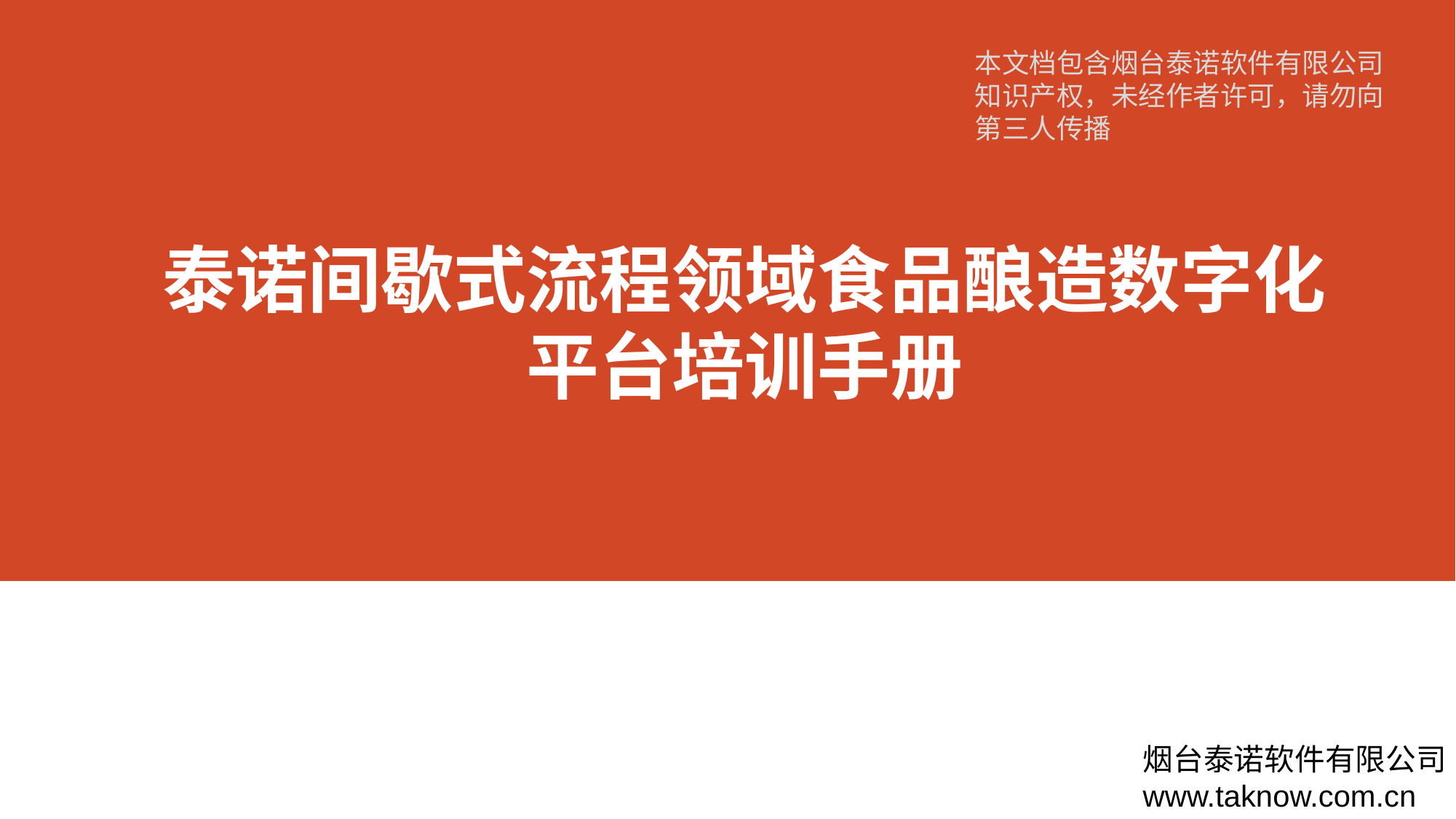

本文档包含烟台泰诺软件有限公司知识产权，未经作者许可，请勿向第三人传播
# 泰诺间歇式流程领域食品酿造数字化平台培训手册
烟台泰诺软件有限公司www.taknow.com.cn